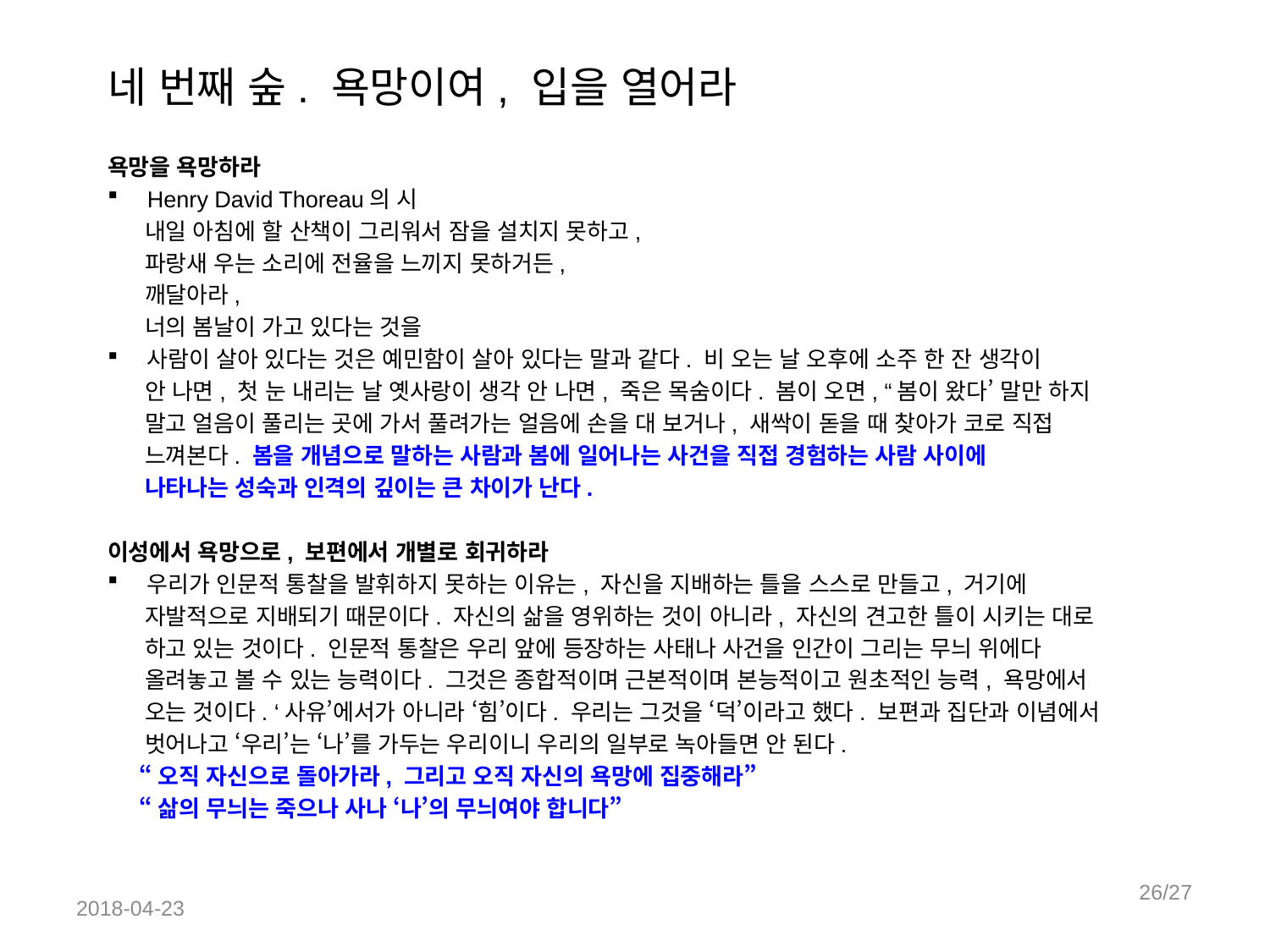

# 네 번째 숲. 욕망이여, 입을 열어라
욕망을 욕망하라
Henry David Thoreau의 시
     내일 아침에 할 산책이 그리워서 잠을 설치지 못하고,
     파랑새 우는 소리에 전율을 느끼지 못하거든,
     깨달아라,
     너의 봄날이 가고 있다는 것을
사람이 살아 있다는 것은 예민함이 살아 있다는 말과 같다. 비 오는 날 오후에 소주 한 잔 생각이
     안 나면, 첫 눈 내리는 날 옛사랑이 생각 안 나면, 죽은 목숨이다. 봄이 오면, “봄이 왔다’ 말만 하지
     말고 얼음이 풀리는 곳에 가서 풀려가는 얼음에 손을 대 보거나, 새싹이 돋을 때 찾아가 코로 직접
     느껴본다. 봄을 개념으로 말하는 사람과 봄에 일어나는 사건을 직접 경험하는 사람 사이에
     나타나는 성숙과 인격의 깊이는 큰 차이가 난다.

이성에서 욕망으로, 보편에서 개별로 회귀하라
우리가 인문적 통찰을 발휘하지 못하는 이유는, 자신을 지배하는 틀을 스스로 만들고, 거기에
     자발적으로 지배되기 때문이다. 자신의 삶을 영위하는 것이 아니라, 자신의 견고한 틀이 시키는 대로
     하고 있는 것이다. 인문적 통찰은 우리 앞에 등장하는 사태나 사건을 인간이 그리는 무늬 위에다
     올려놓고 볼 수 있는 능력이다. 그것은 종합적이며 근본적이며 본능적이고 원초적인 능력, 욕망에서
     오는 것이다. ‘사유’에서가 아니라 ‘힘’이다. 우리는 그것을 ‘덕’이라고 했다. 보편과 집단과 이념에서
     벗어나고 ‘우리’는 ‘나’를 가두는 우리이니 우리의 일부로 녹아들면 안 된다.
     “오직 자신으로 돌아가라, 그리고 오직 자신의 욕망에 집중해라”
     “삶의 무늬는 죽으나 사나 ‘나’의 무늬여야 합니다”
26/27
2018-04-23